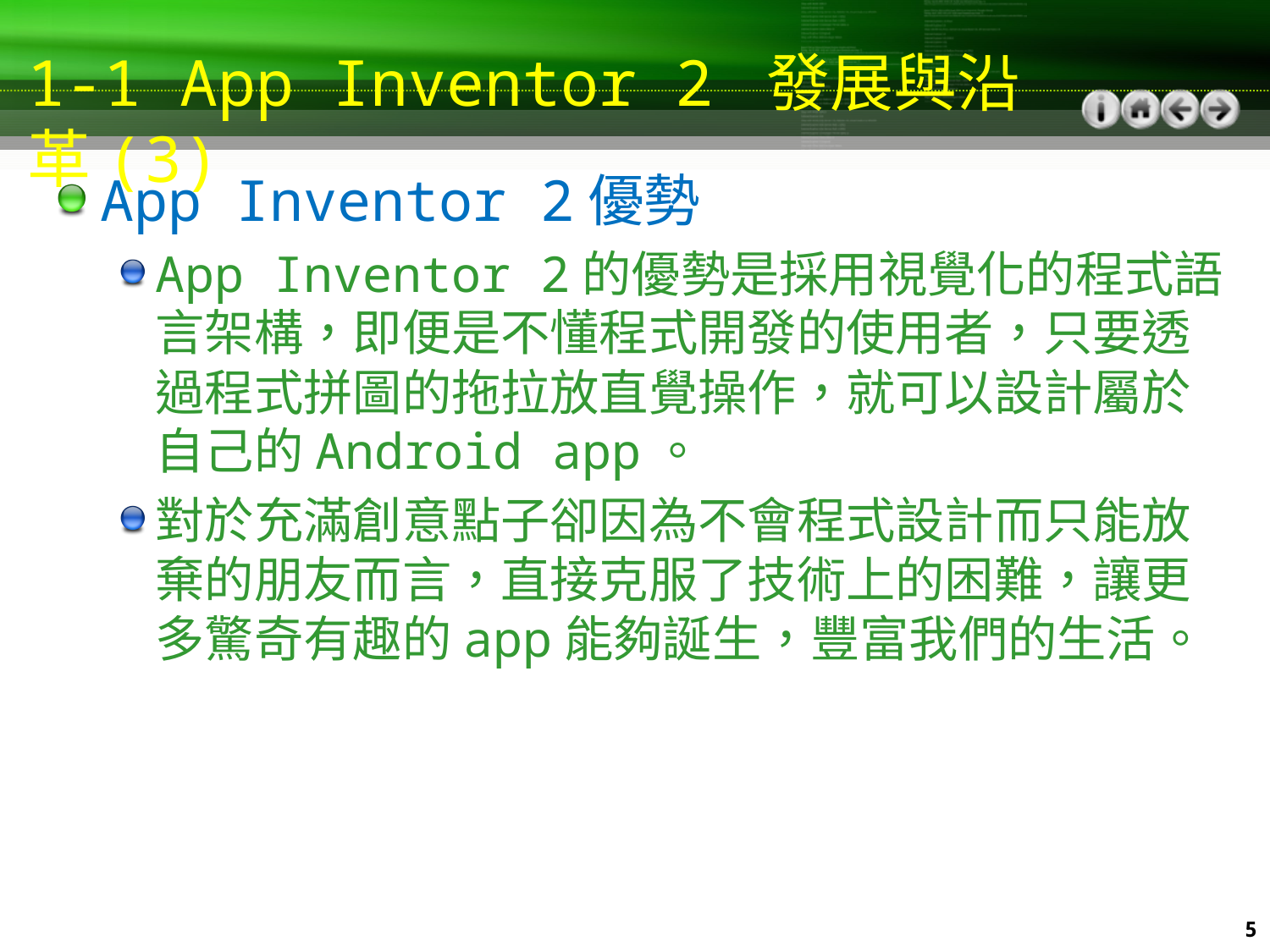

# 1-1 App Inventor 2 發展與沿革(3)
App Inventor 2優勢
App Inventor 2的優勢是採用視覺化的程式語言架構，即便是不懂程式開發的使用者，只要透過程式拼圖的拖拉放直覺操作，就可以設計屬於自己的Android app。
對於充滿創意點子卻因為不會程式設計而只能放棄的朋友而言，直接克服了技術上的困難，讓更多驚奇有趣的app能夠誕生，豐富我們的生活。